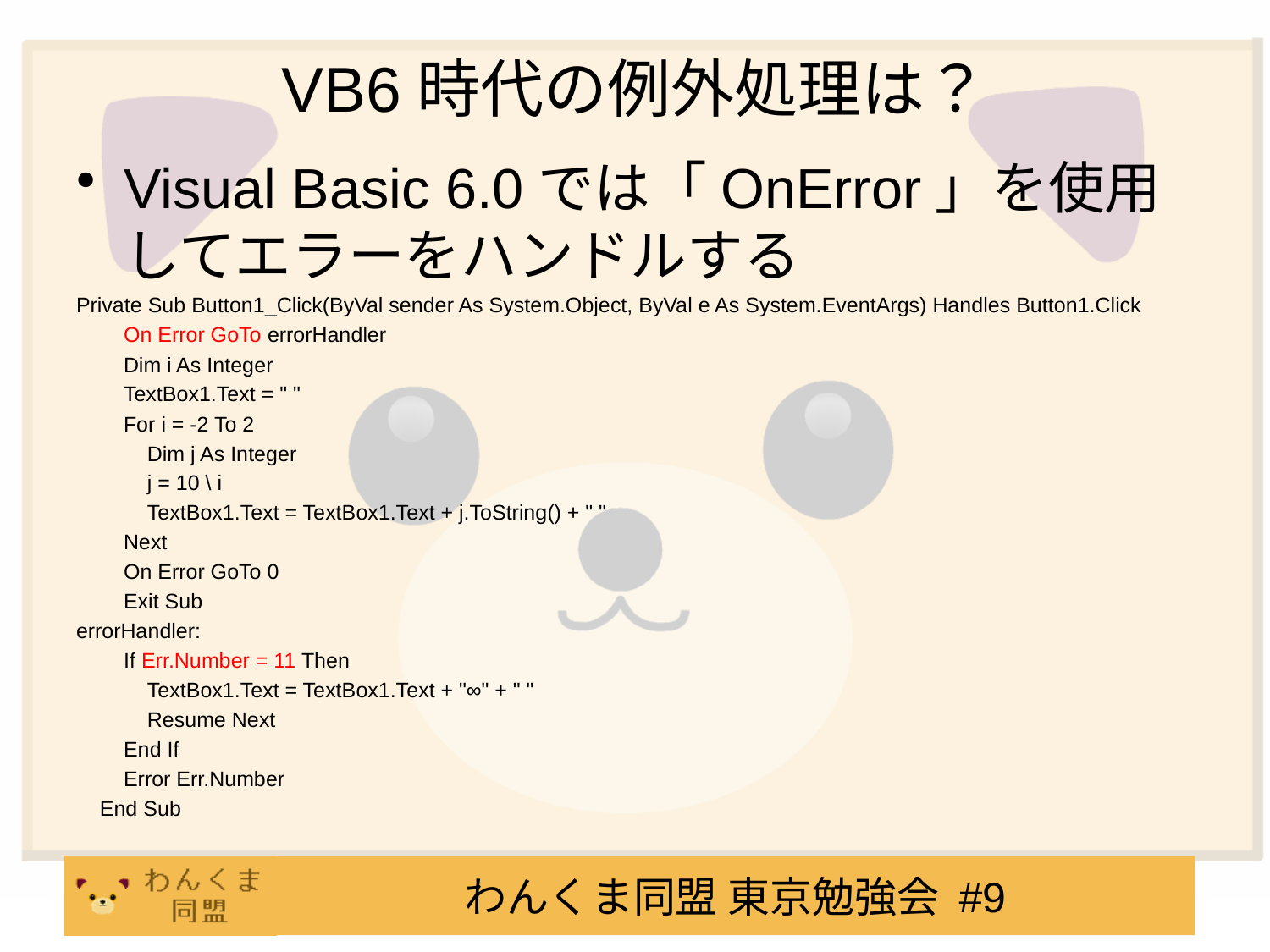

# VB6時代の例外処理は？
Visual Basic 6.0では「OnError」を使用してエラーをハンドルする
Private Sub Button1_Click(ByVal sender As System.Object, ByVal e As System.EventArgs) Handles Button1.Click
        On Error GoTo errorHandler
        Dim i As Integer
        TextBox1.Text = " "
        For i = -2 To 2
            Dim j As Integer
            j = 10 \ i
            TextBox1.Text = TextBox1.Text + j.ToString() + " "
        Next
        On Error GoTo 0
        Exit Sub
errorHandler:
        If Err.Number = 11 Then
            TextBox1.Text = TextBox1.Text + "∞" + " "
            Resume Next
        End If
        Error Err.Number
    End Sub